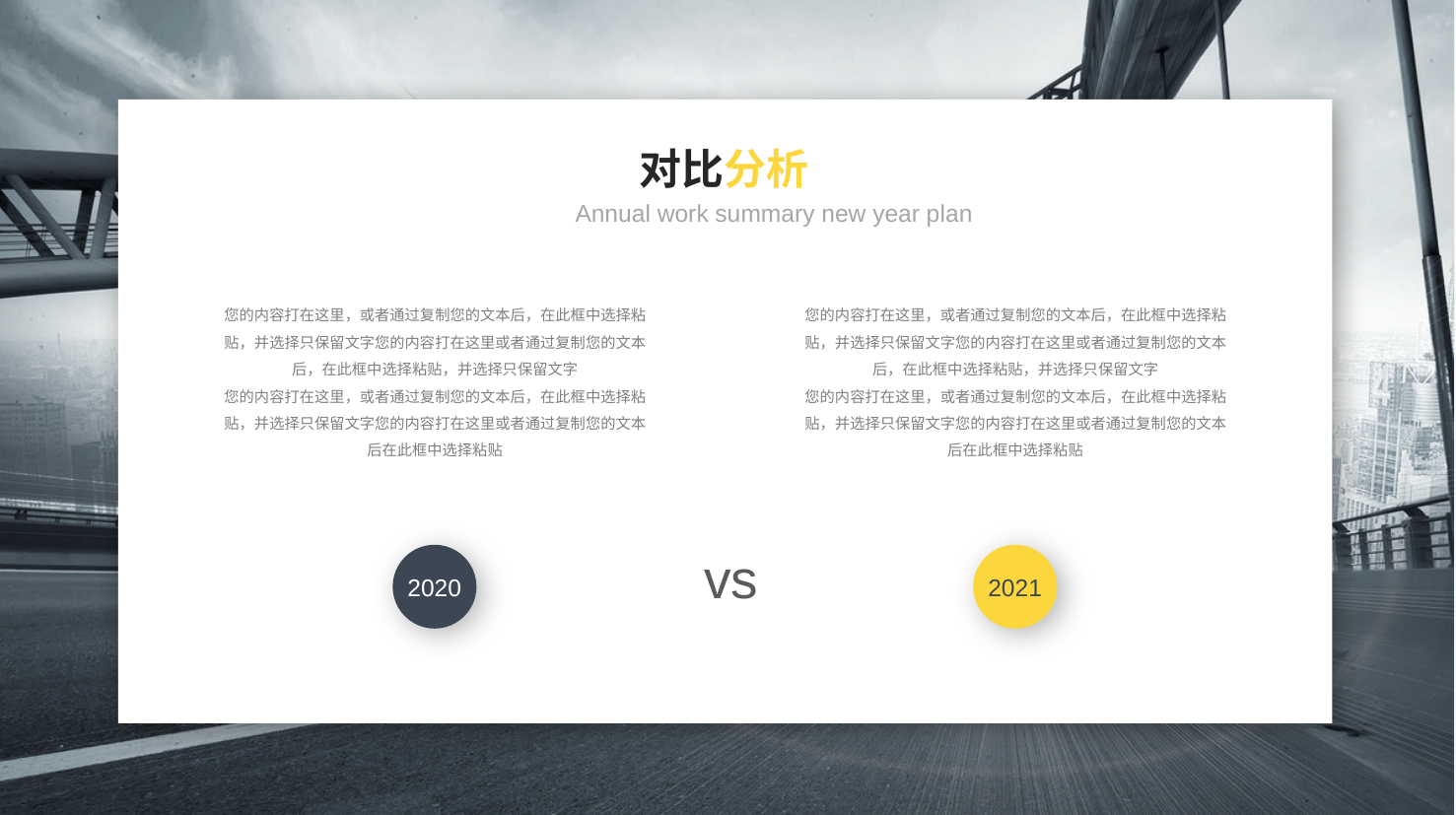

对比分析
Annual work summary new year plan
您的内容打在这里，或者通过复制您的文本后，在此框中选择粘贴，并选择只保留文字您的内容打在这里或者通过复制您的文本后，在此框中选择粘贴，并选择只保留文字
您的内容打在这里，或者通过复制您的文本后，在此框中选择粘贴，并选择只保留文字您的内容打在这里或者通过复制您的文本后在此框中选择粘贴
您的内容打在这里，或者通过复制您的文本后，在此框中选择粘贴，并选择只保留文字您的内容打在这里或者通过复制您的文本后，在此框中选择粘贴，并选择只保留文字
您的内容打在这里，或者通过复制您的文本后，在此框中选择粘贴，并选择只保留文字您的内容打在这里或者通过复制您的文本后在此框中选择粘贴
vs
2020
2021